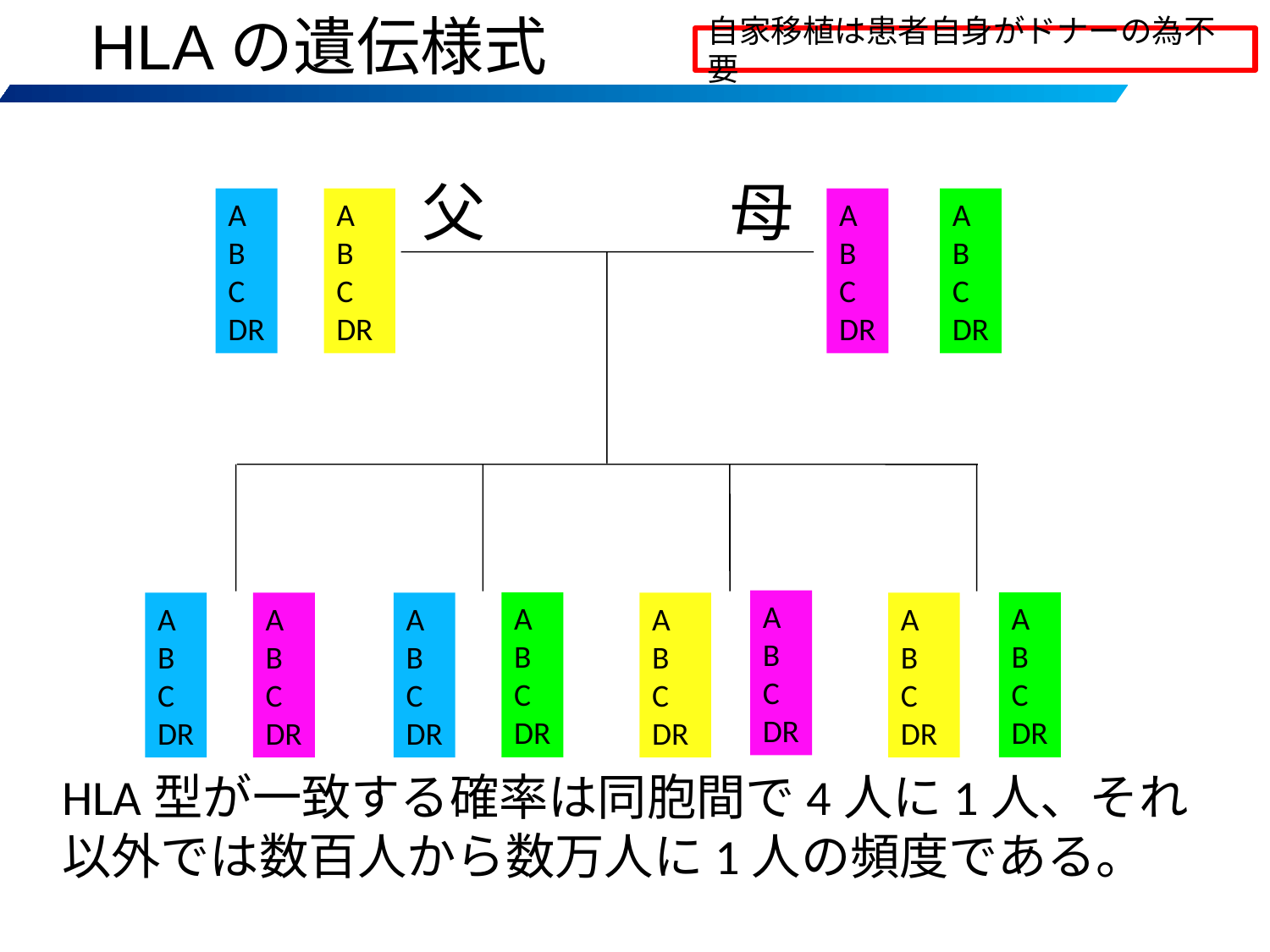

HLAの遺伝様式
自家移植は患者自身がドナーの為不要

父
母
A
B
C
DR
A
B
C
DR
A
B
C
DR
A
B
C
DR

A
B
C
DR
A
B
C
DR
A
B
C
DR
A
B
C
DR
A
B
C
DR
A
B
C
DR
A
B
C
DR
A
B
C
DR
HLA型が一致する確率は同胞間で4人に1人、それ以外では数百人から数万人に1人の頻度である。